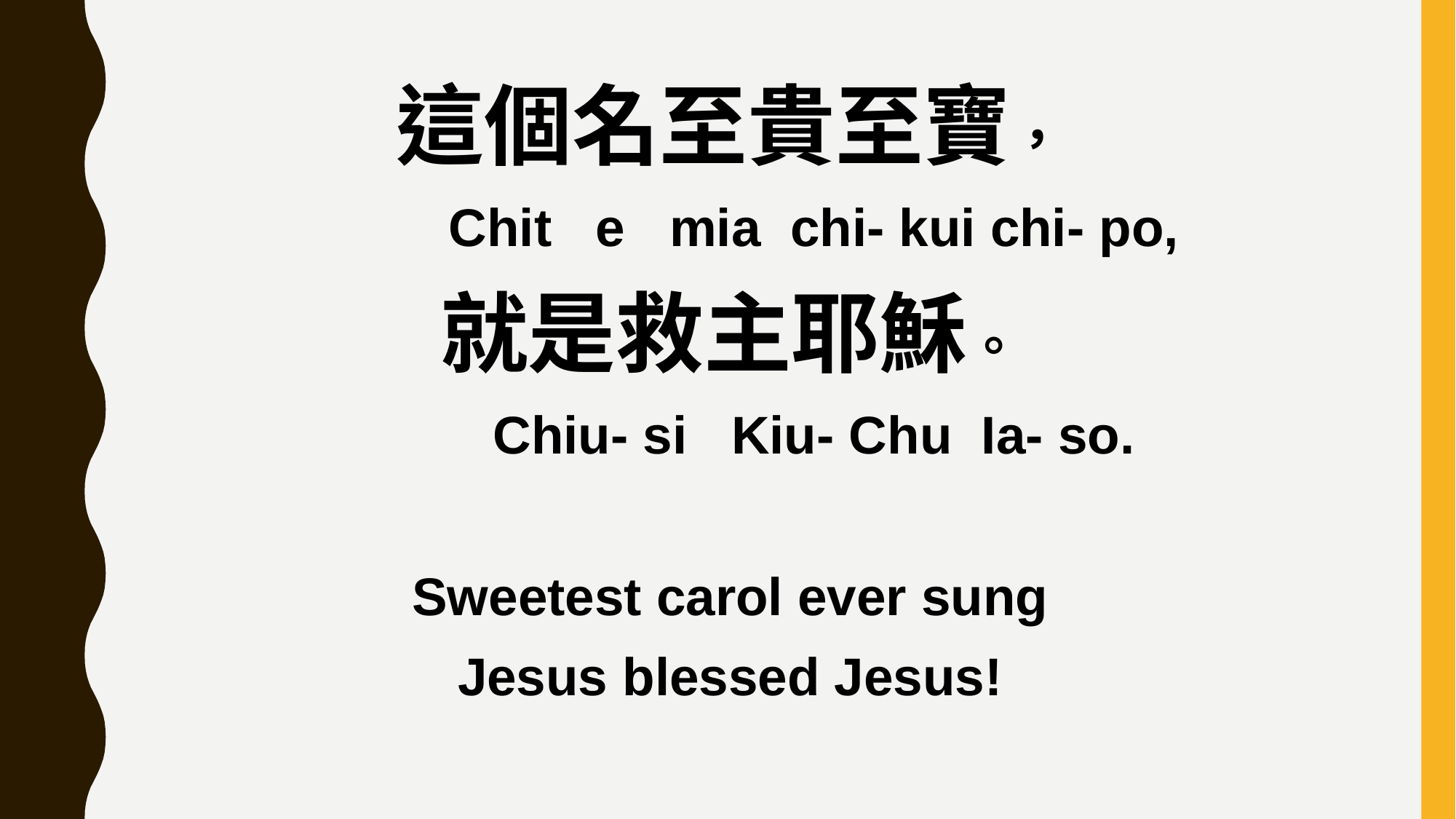

這個名至貴至寶，
                 Chit   e   mia  chi- kui chi- po,
就是救主耶穌。
                    Chiu- si   Kiu- Chu  Ia- so.

Sweetest carol ever sung
Jesus blessed Jesus!